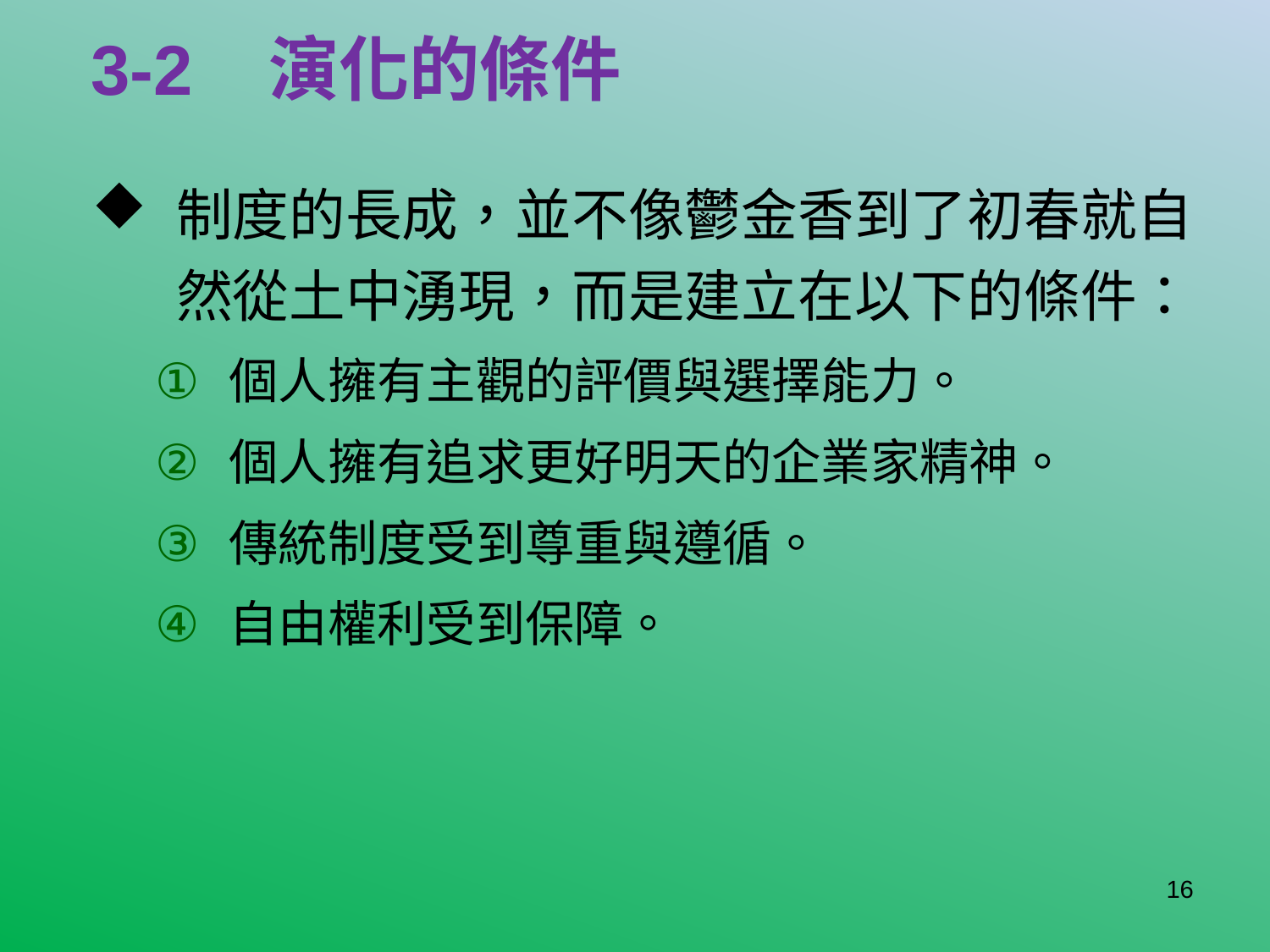

# 3-2   演化的條件
制度的長成，並不像鬱金香到了初春就自然從土中湧現，而是建立在以下的條件：
個人擁有主觀的評價與選擇能力。
個人擁有追求更好明天的企業家精神。
傳統制度受到尊重與遵循。
自由權利受到保障。
16